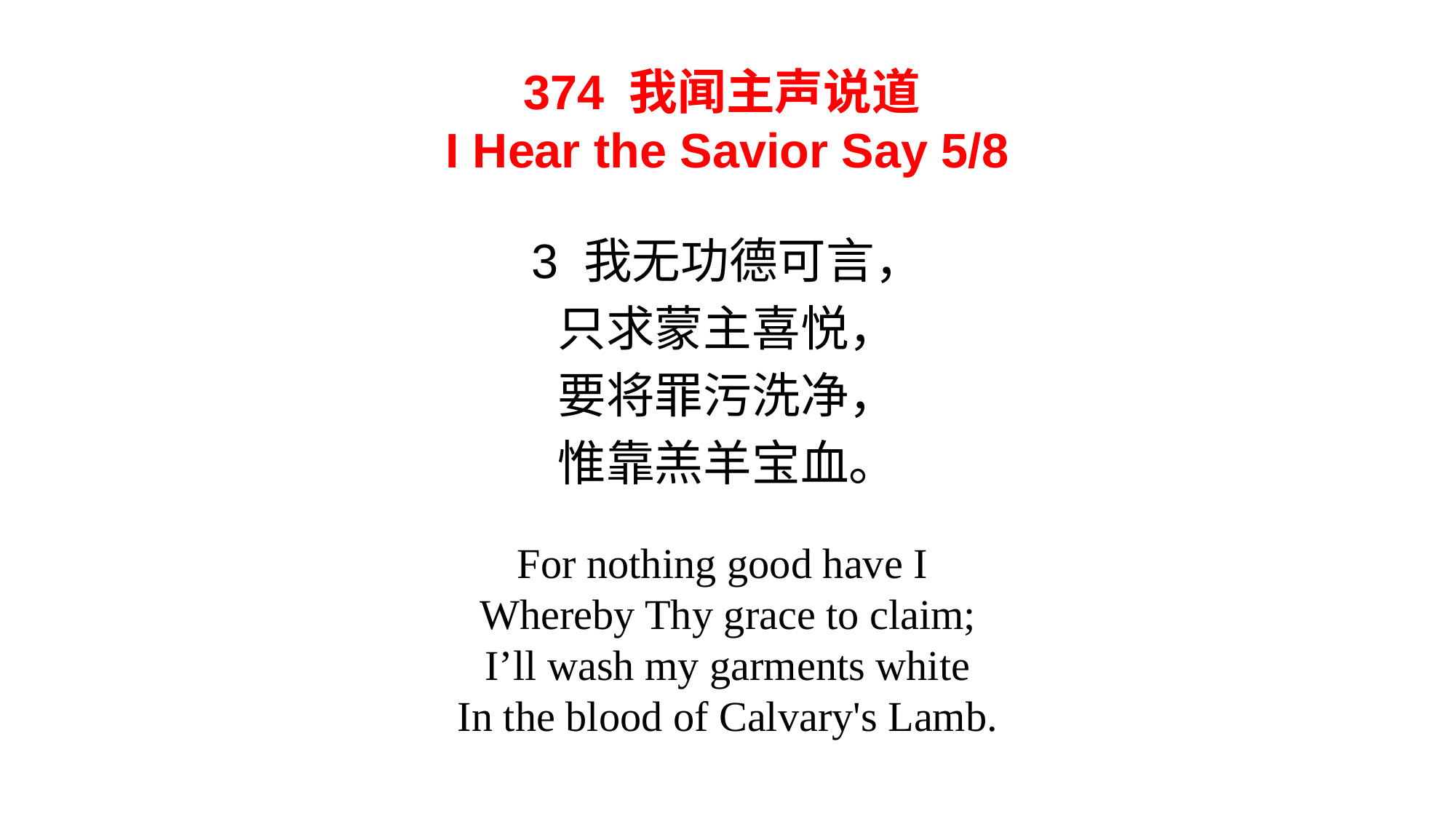

374 我闻主声说道
I Hear the Savior Say 5/8
3 我无功德可言，
只求蒙主喜悦，
要将罪污洗净，
惟靠羔羊宝血。

For nothing good have I
Whereby Thy grace to claim;
I’ll wash my garments white
In the blood of Calvary's Lamb.